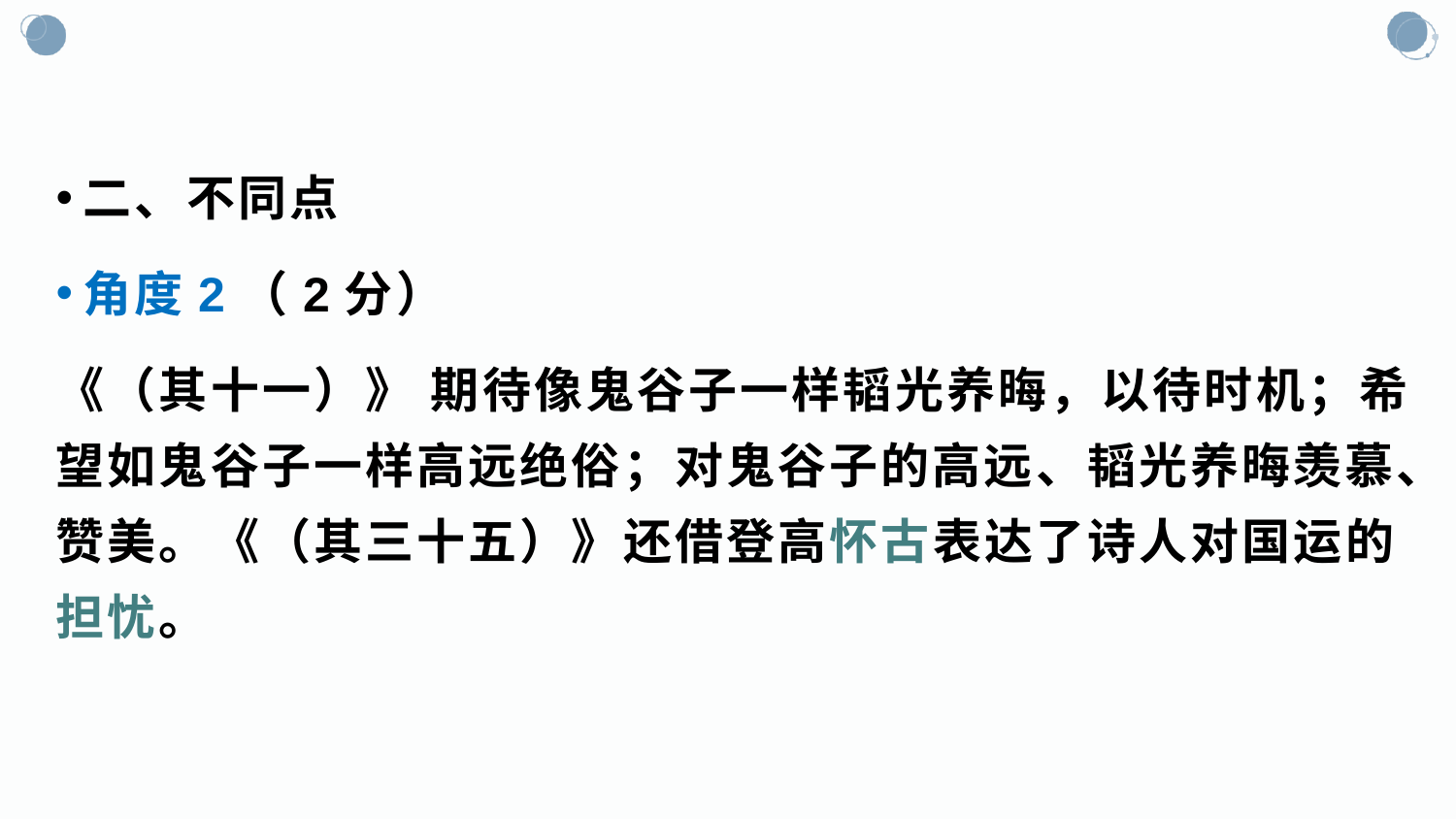

#
二、不同点
角度2（2分）
《（其十一）》 期待像鬼谷子一样韬光养晦，以待时机；希望如鬼谷子一样高远绝俗；对鬼谷子的高远、韬光养晦羡慕、赞美。《（其三十五）》还借登高怀古表达了诗人对国运的担忧。